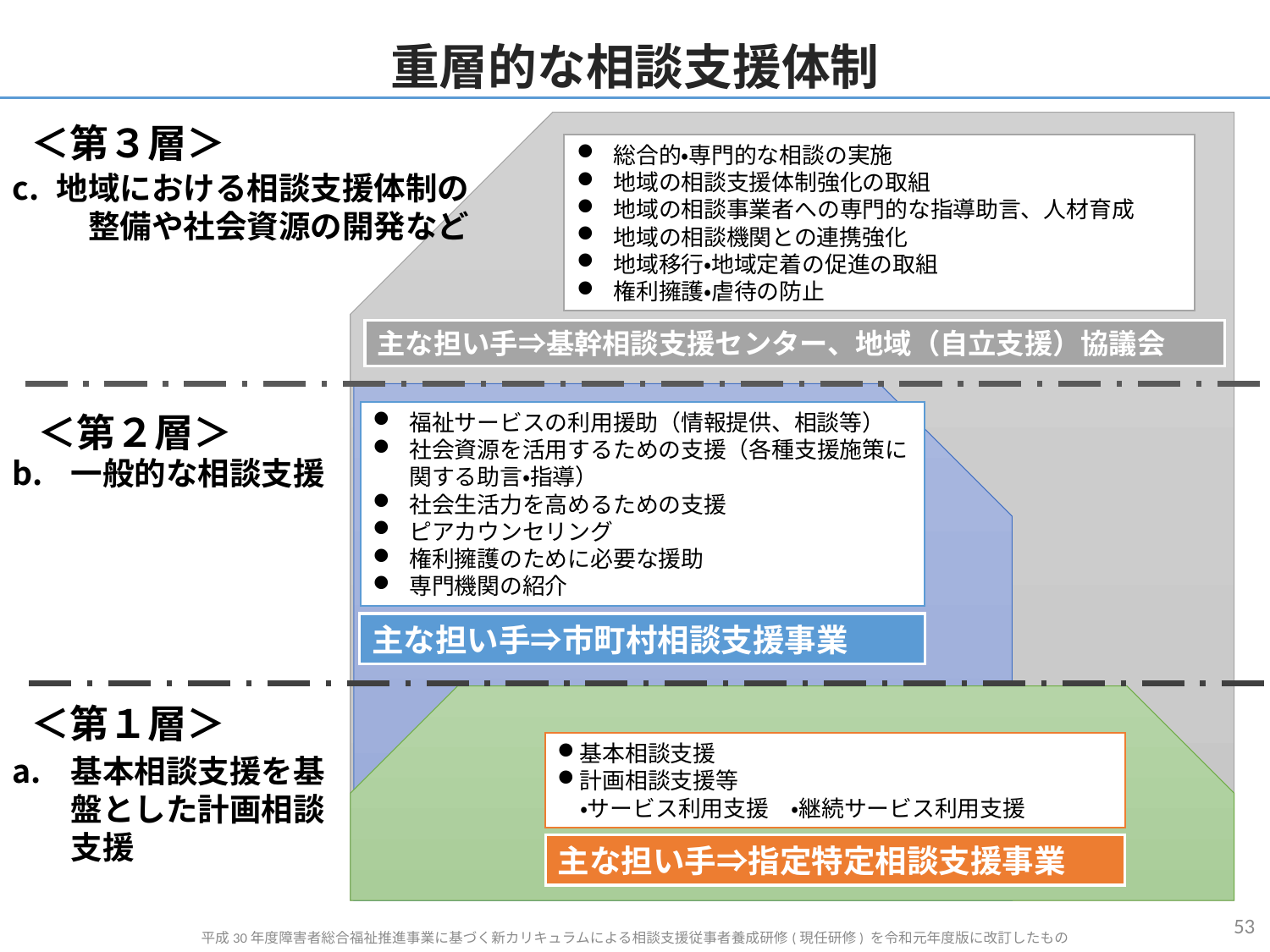

# 重層的な相談支援体制
＜第３層＞

総合的・専門的な相談の実施
地域の相談支援体制強化の取組
地域の相談事業者への専門的な指導助言、人材育成
地域の相談機関との連携強化
地域移行・地域定着の促進の取組
権利擁護・虐待の防止
地域における相談支援体制の　整備や社会資源の開発など
主な担い手⇒基幹相談支援センター、地域（自立支援）協議会

福祉サービスの利用援助（情報提供、相談等）
社会資源を活用するための支援（各種支援施策に関する助言・指導）
社会生活力を高めるための支援
ピアカウンセリング
権利擁護のために必要な援助
専門機関の紹介
＜第２層＞
一般的な相談支援
主な担い手⇒市町村相談支援事業

＜第１層＞
基本相談支援
計画相談支援等
　・サービス利用支援　・継続サービス利用支援
基本相談支援を基盤とした計画相談支援
主な担い手⇒指定特定相談支援事業
53
平成30年度障害者総合福祉推進事業に基づく新カリキュラムによる相談支援従事者養成研修(現任研修) を令和元年度版に改訂したもの